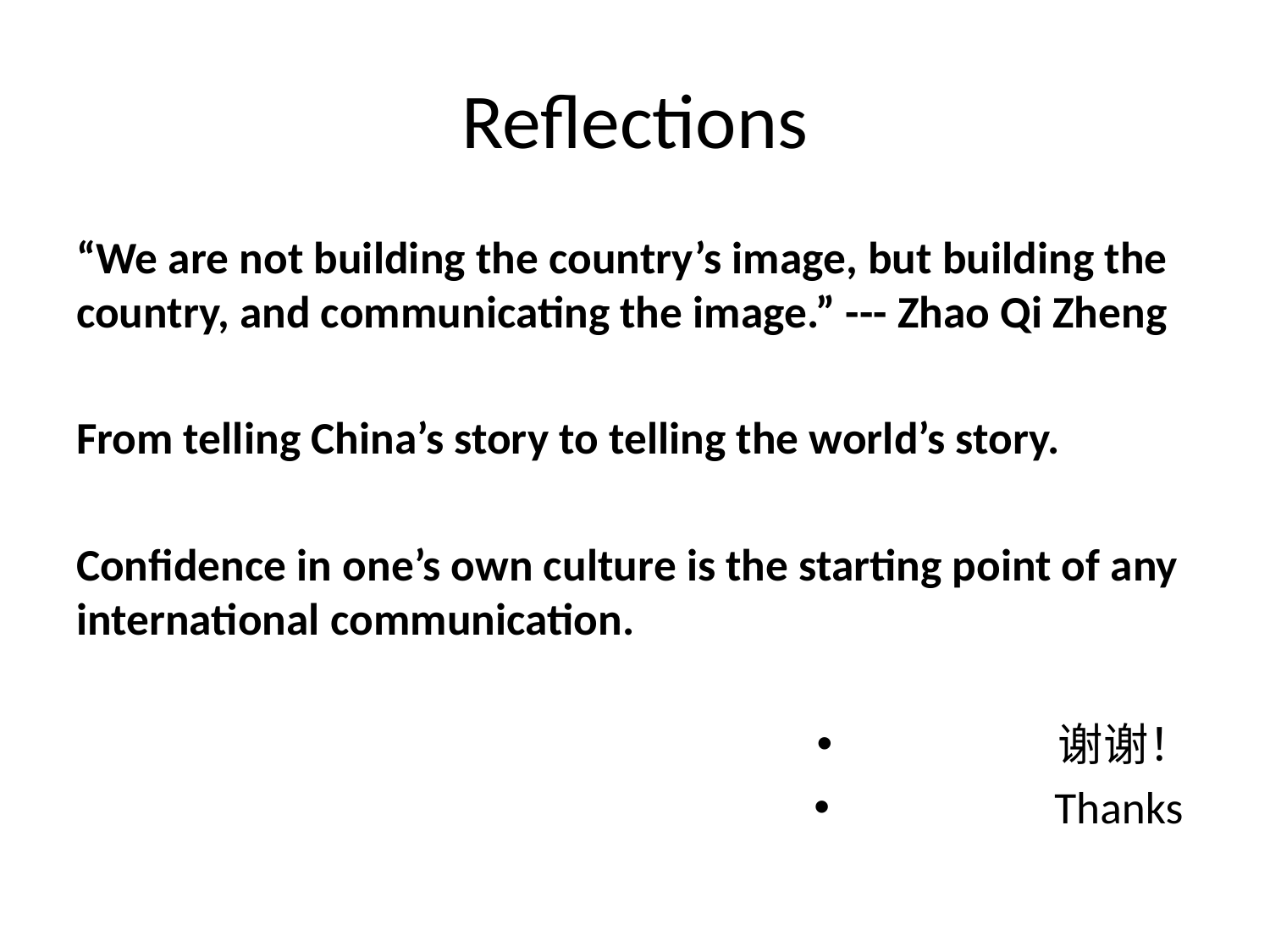

# Reflections
“We are not building the country’s image, but building the country, and communicating the image.” --- Zhao Qi Zheng

From telling China’s story to telling the world’s story.

Confidence in one’s own culture is the starting point of any international communication.

谢谢！
Thanks